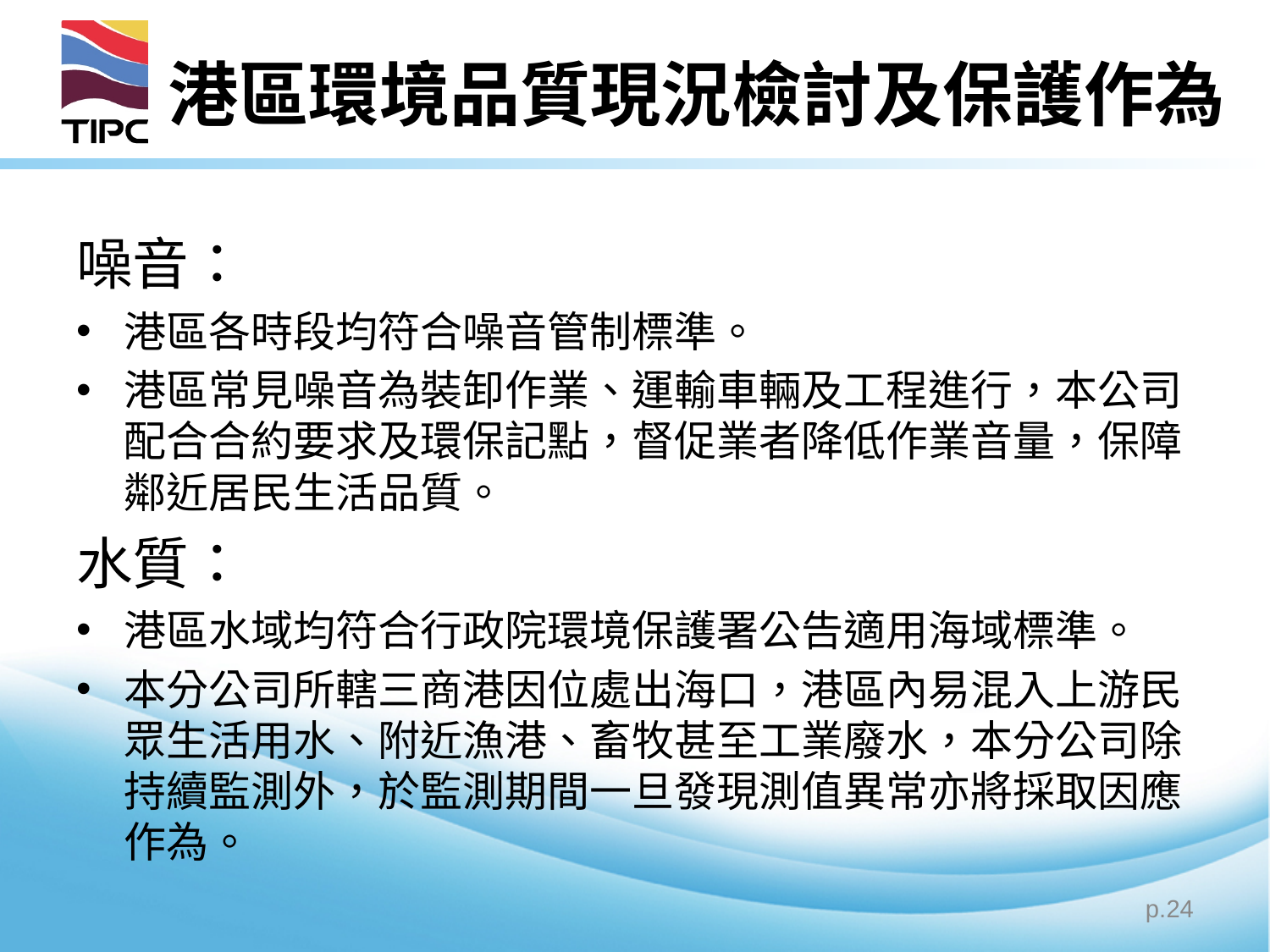

# 港區環境品質現況檢討及保護作為
噪音：
港區各時段均符合噪音管制標準。
港區常見噪音為裝卸作業、運輸車輛及工程進行，本公司配合合約要求及環保記點，督促業者降低作業音量，保障鄰近居民生活品質。
水質：
港區水域均符合行政院環境保護署公告適用海域標準。
本分公司所轄三商港因位處出海口，港區內易混入上游民眾生活用水、附近漁港、畜牧甚至工業廢水，本分公司除持續監測外，於監測期間一旦發現測值異常亦將採取因應作為。

p.24